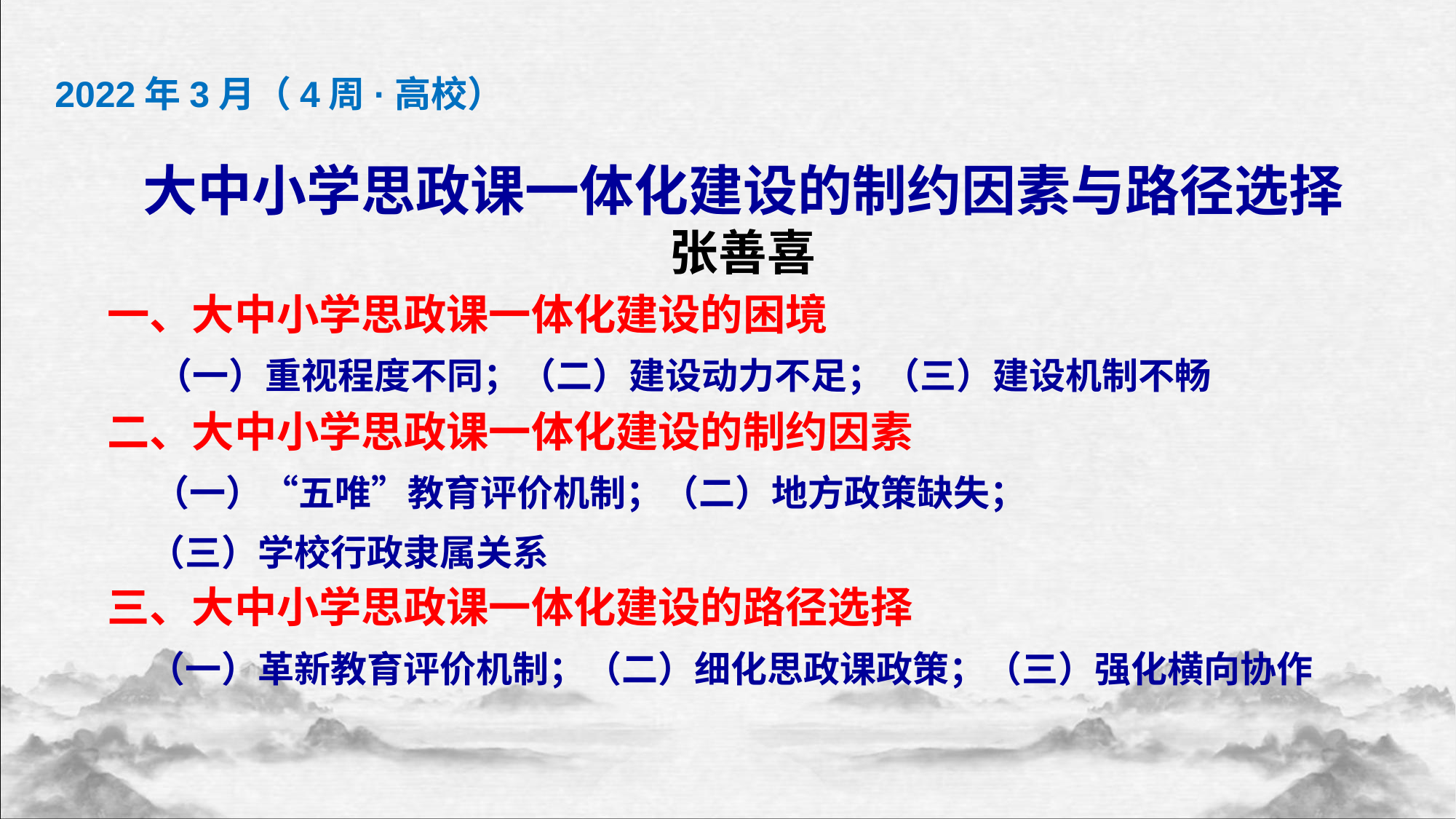

2022年3月（4周·高校）

大中小学思政课一体化建设的制约因素与路径选择
张善喜
一、大中小学思政课一体化建设的困境
    （一）重视程度不同；（二）建设动力不足；（三）建设机制不畅
二、大中小学思政课一体化建设的制约因素
    （一）“五唯”教育评价机制；（二）地方政策缺失；
    （三）学校行政隶属关系
三、大中小学思政课一体化建设的路径选择
    （一）革新教育评价机制；（二）细化思政课政策；（三）强化横向协作